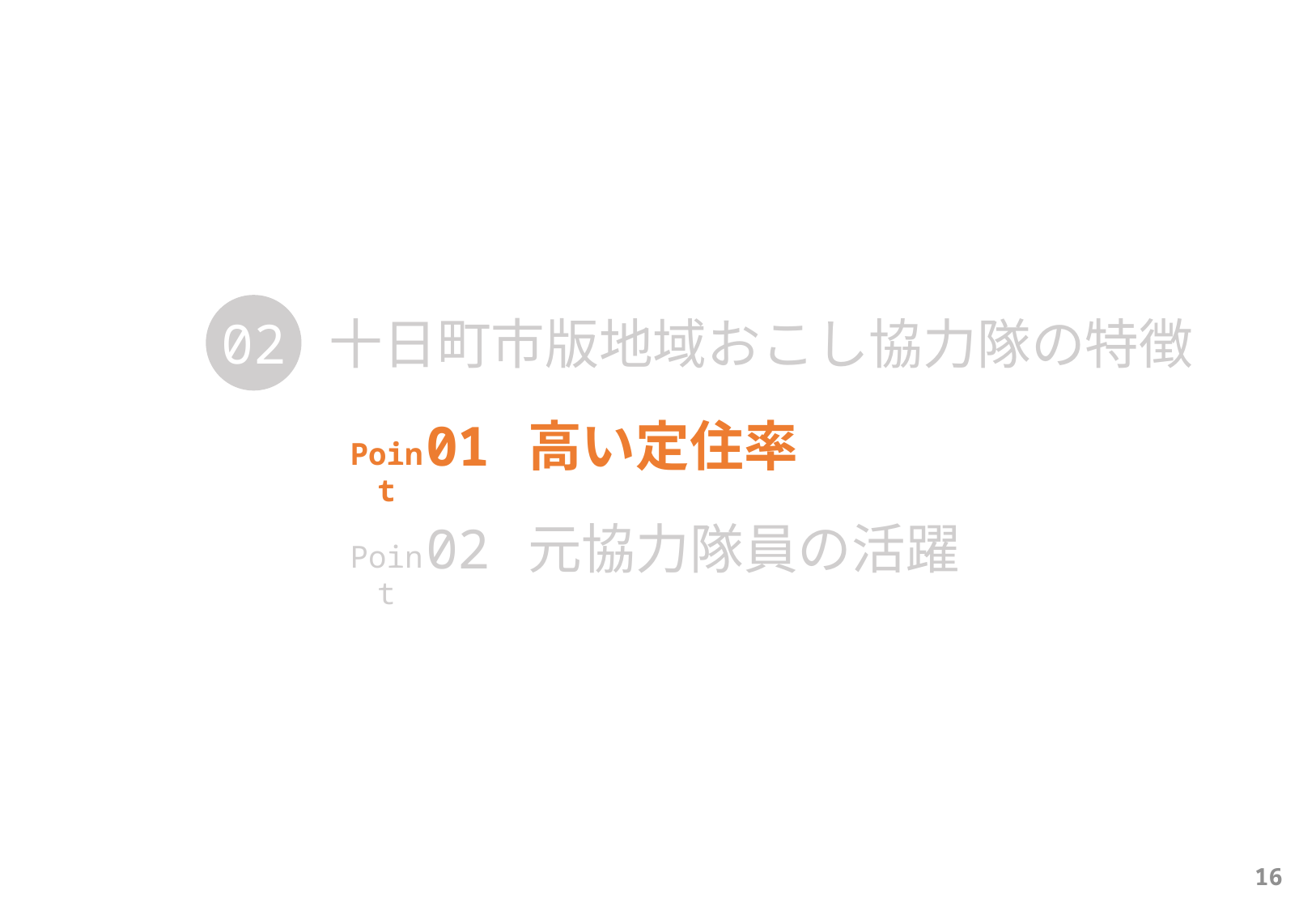

02
十日町市版地域おこし協力隊の特徴
01
Point
高い定住率
02
Point
元協力隊員の活躍
16